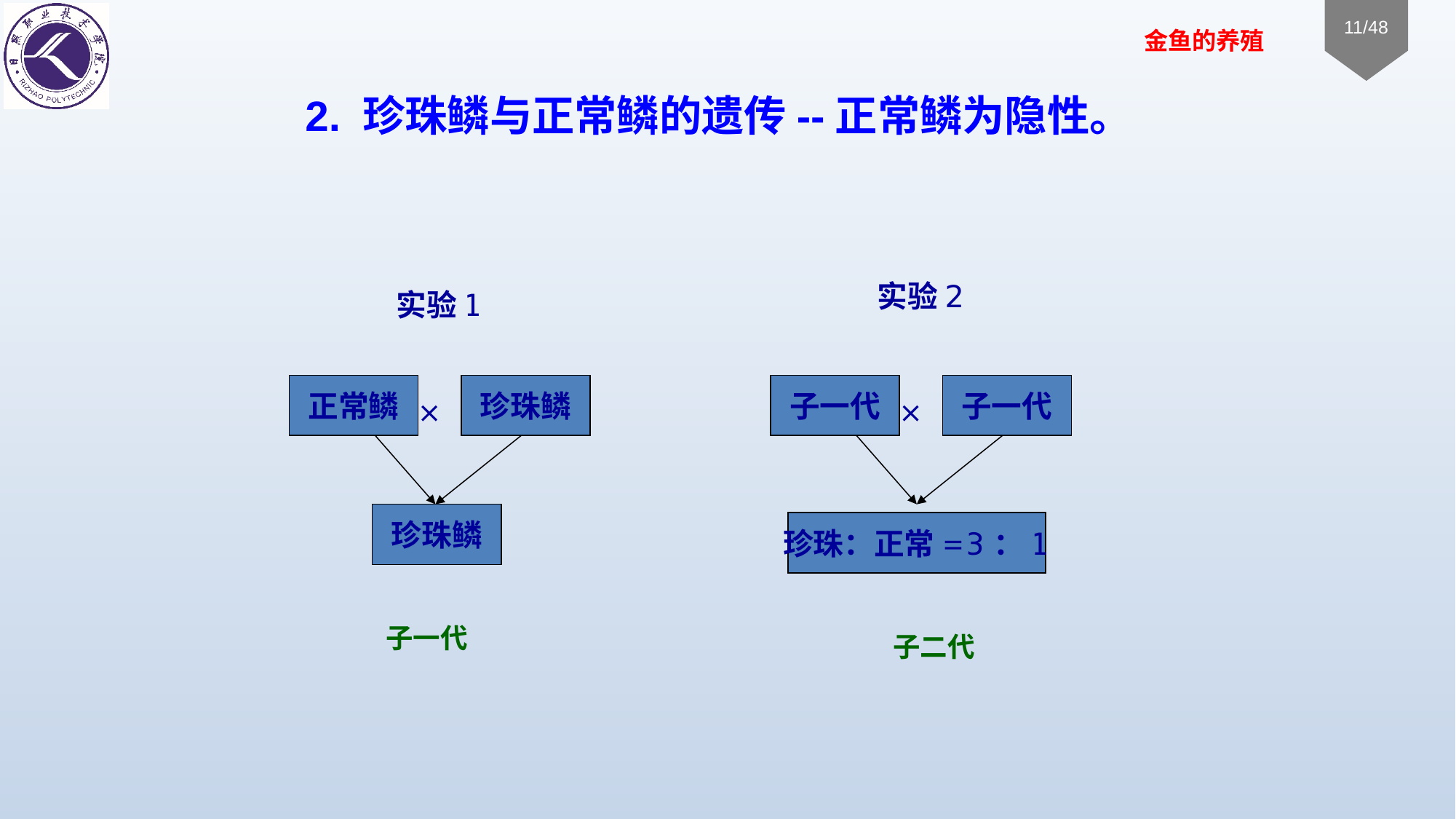

# 2. 珍珠鳞与正常鳞的遗传--正常鳞为隐性。
实验2
实验1
正常鳞
珍珠鳞
×

珍珠鳞
子一代
子一代
×

珍珠：正常=3：1
子一代
子二代